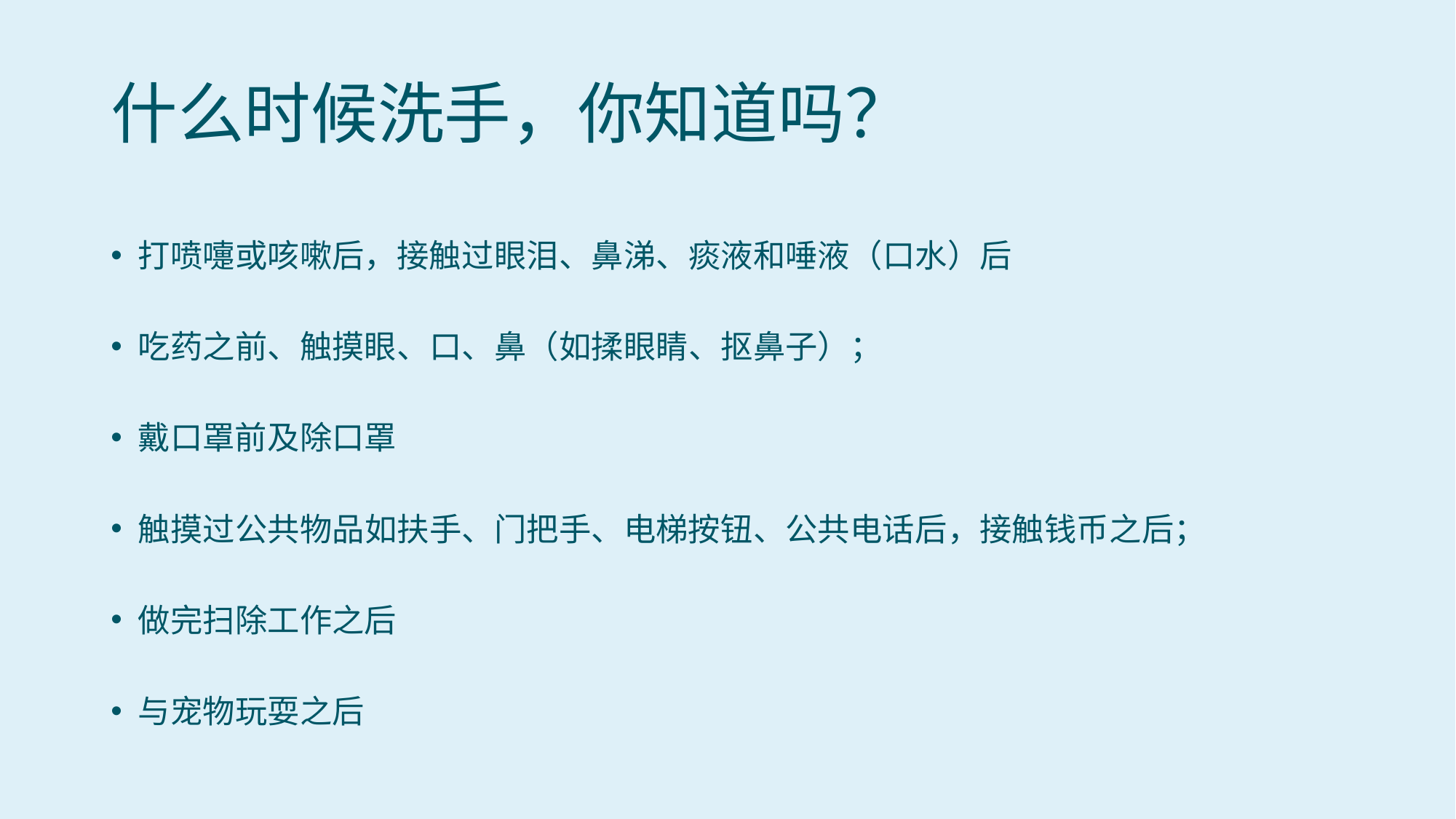

# 什么时候洗手，你知道吗？
打喷嚏或咳嗽后，接触过眼泪、鼻涕、痰液和唾液（口水）后
吃药之前、触摸眼、口、鼻（如揉眼睛、抠鼻子）；
戴口罩前及除口罩
触摸过公共物品如扶手、门把手、电梯按钮、公共电话后，接触钱币之后；
做完扫除工作之后
与宠物玩耍之后